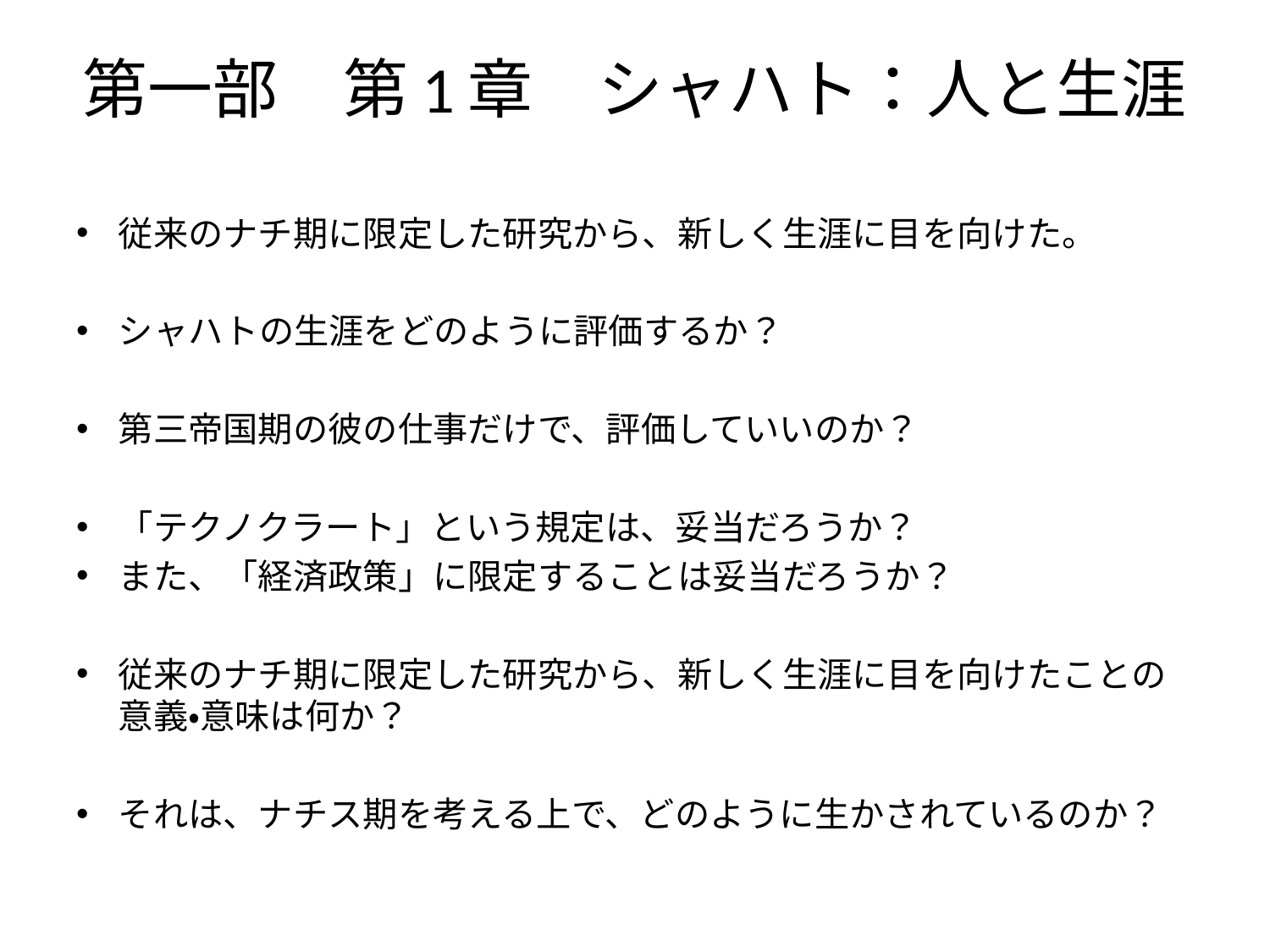

# 第一部　第1章　シャハト：人と生涯

従来のナチ期に限定した研究から、新しく生涯に目を向けた。

シャハトの生涯をどのように評価するか？

第三帝国期の彼の仕事だけで、評価していいのか？

「テクノクラート」という規定は、妥当だろうか？
また、「経済政策」に限定することは妥当だろうか？

従来のナチ期に限定した研究から、新しく生涯に目を向けたことの意義・意味は何か？

それは、ナチス期を考える上で、どのように生かされているのか？